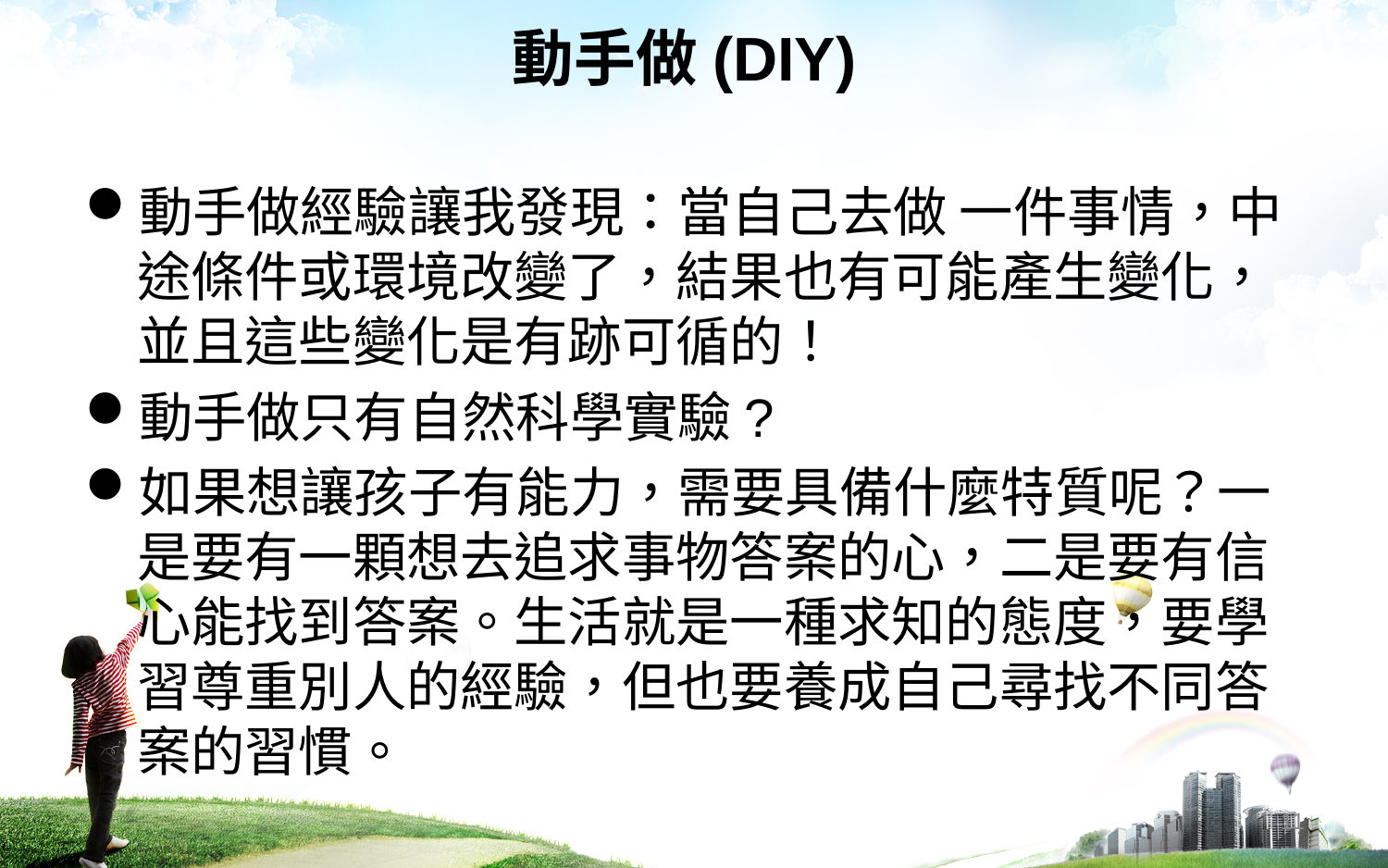

# 動手做(DIY)
動手做經驗讓我發現：當自己去做 一件事情，中途條件或環境改變了，結果也有可能產生變化，並且這些變化是有跡可循的！
動手做只有自然科學實驗?
如果想讓孩子有能力，需要具備什麼特質呢？一是要有一顆想去追求事物答案的心，二是要有信心能找到答案。生活就是一種求知的態度，要學習尊重別人的經驗，但也要養成自己尋找不同答案的習慣。
11